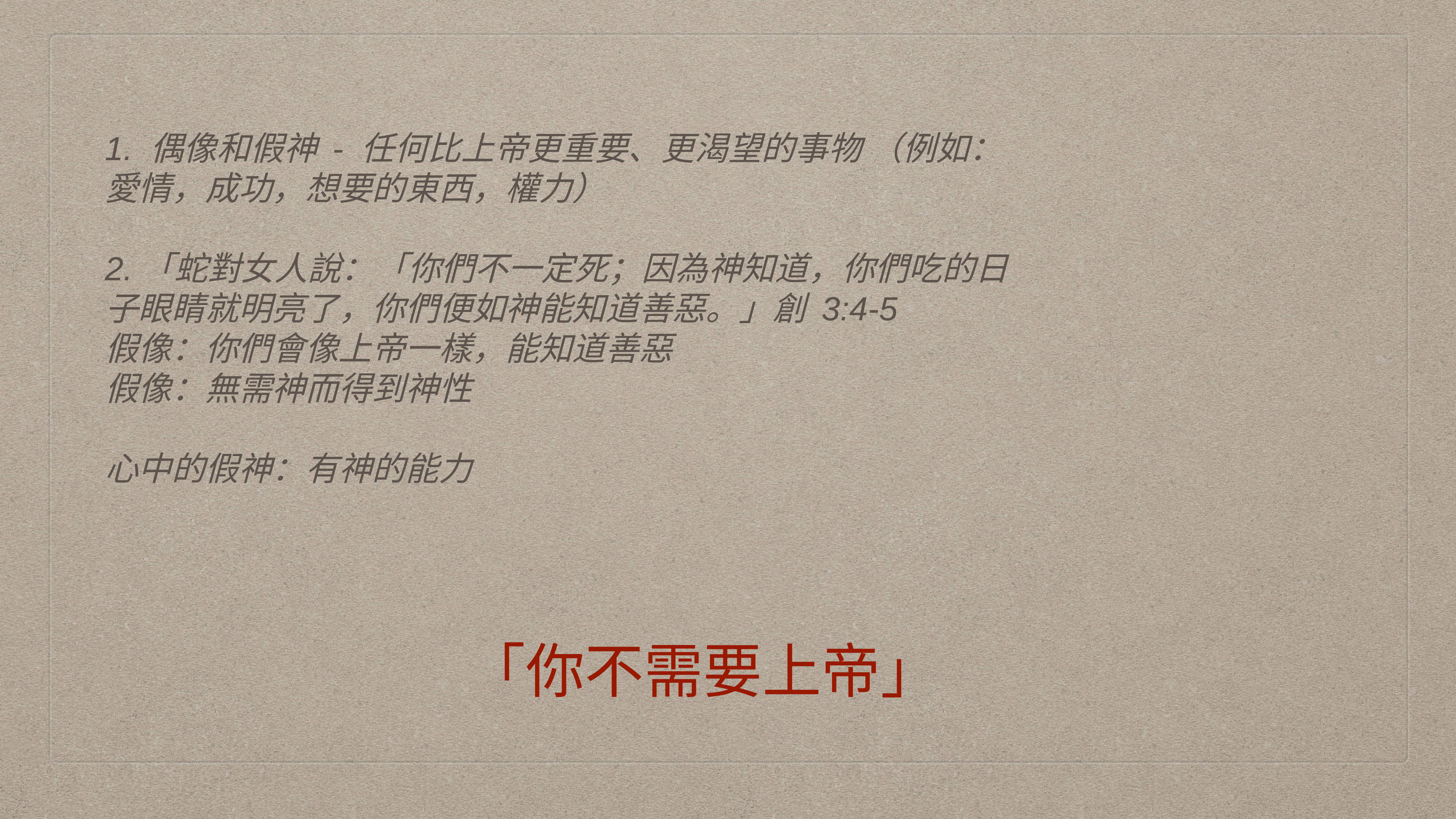

1. 偶像和假神 - 任何比上帝更重要、更渴望的事物 （例如：愛情，成功，想要的東西，權力）

2.「蛇對女人說：「你們不一定死；因為神知道，你們吃的日子眼睛就明亮了，你們便如神能知道善惡。」創 3:4-5
假像：你們會像上帝一樣，能知道善惡
假像：無需神而得到神性

心中的假神：有神的能力
「你不需要上帝」